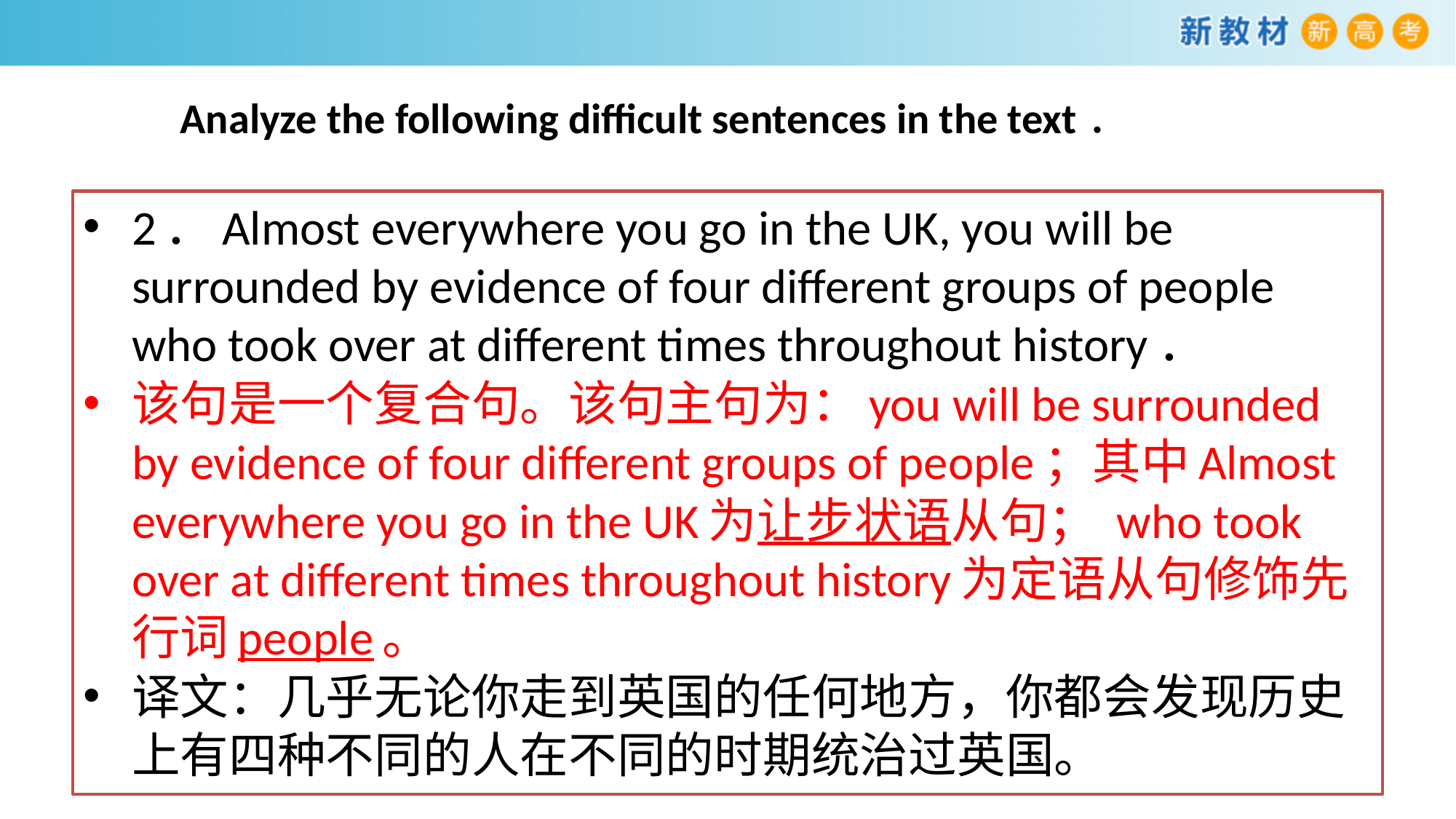

# Analyze the following difficult sentences in the text．
2．Almost everywhere you go in the UK, you will be surrounded by evidence of four different groups of people who took over at different times throughout history．
该句是一个复合句。该句主句为：you will be surrounded by evidence of four different groups of people；其中Almost everywhere you go in the UK为让步状语从句； who took over at different times throughout history为定语从句修饰先行词people。
译文：几乎无论你走到英国的任何地方，你都会发现历史上有四种不同的人在不同的时期统治过英国。